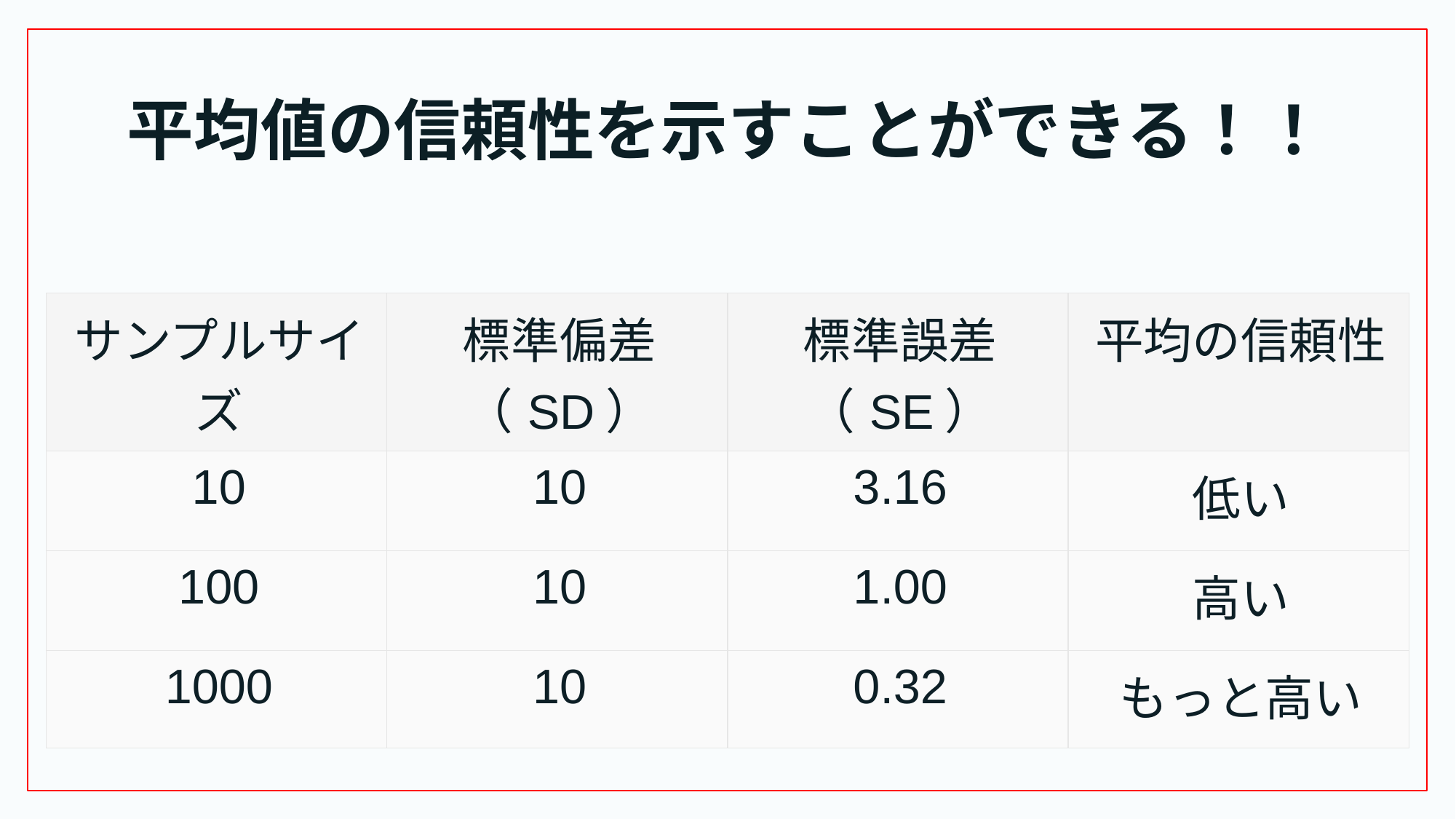

平均値の信頼性を示すことができる！！
| サンプルサイズ | 標準偏差（SD） | 標準誤差（SE） | 平均の信頼性 |
| --- | --- | --- | --- |
| 10 | 10 | 3.16 | 低い |
| 100 | 10 | 1.00 | 高い |
| 1000 | 10 | 0.32 | もっと高い |